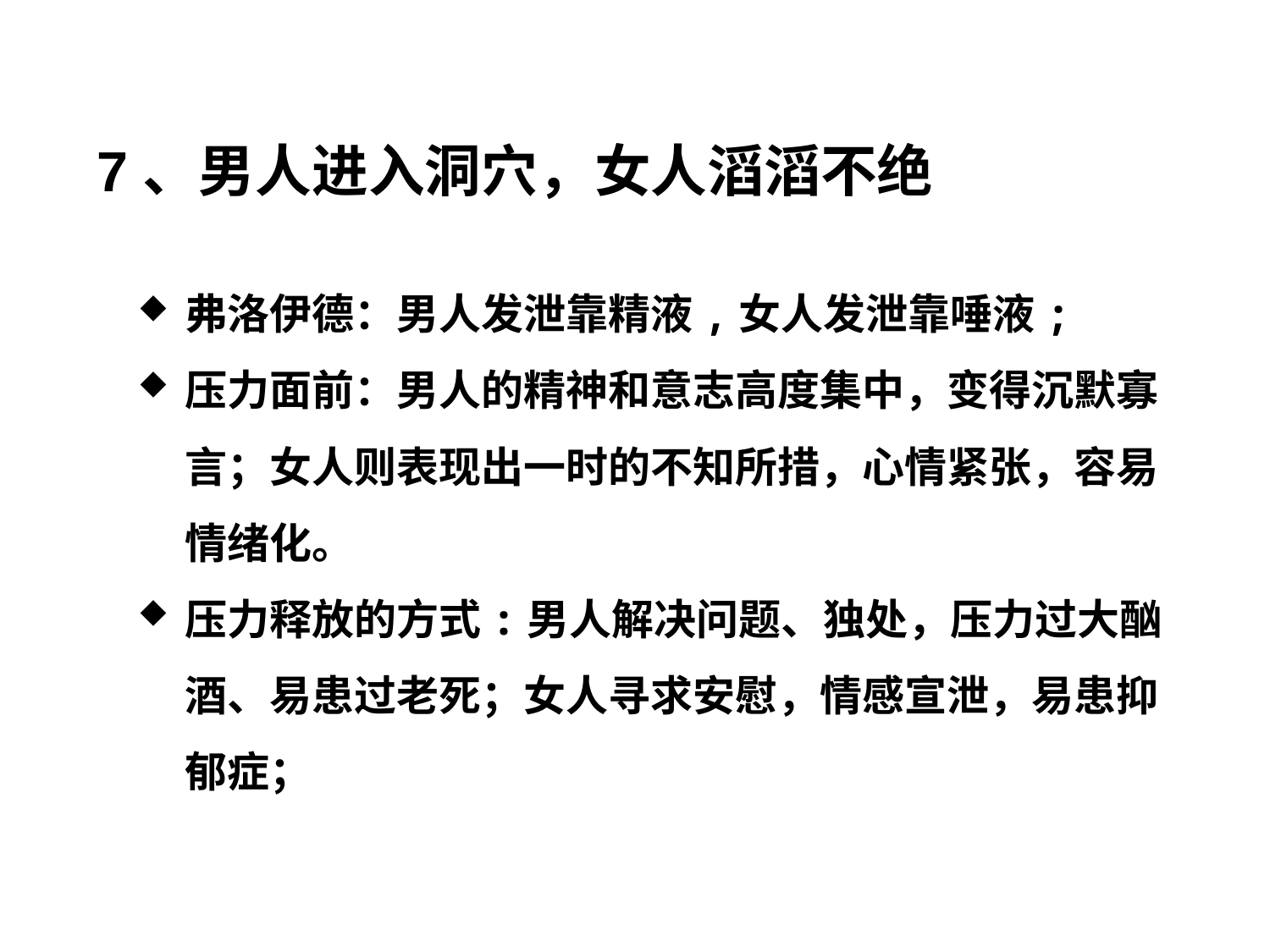

7、男人进入洞穴，女人滔滔不绝
弗洛伊德：男人发泄靠精液,女人发泄靠唾液;
压力面前：男人的精神和意志高度集中，变得沉默寡言；女人则表现出一时的不知所措，心情紧张，容易情绪化。
压力释放的方式:男人解决问题、独处，压力过大酗酒、易患过老死；女人寻求安慰，情感宣泄，易患抑郁症；